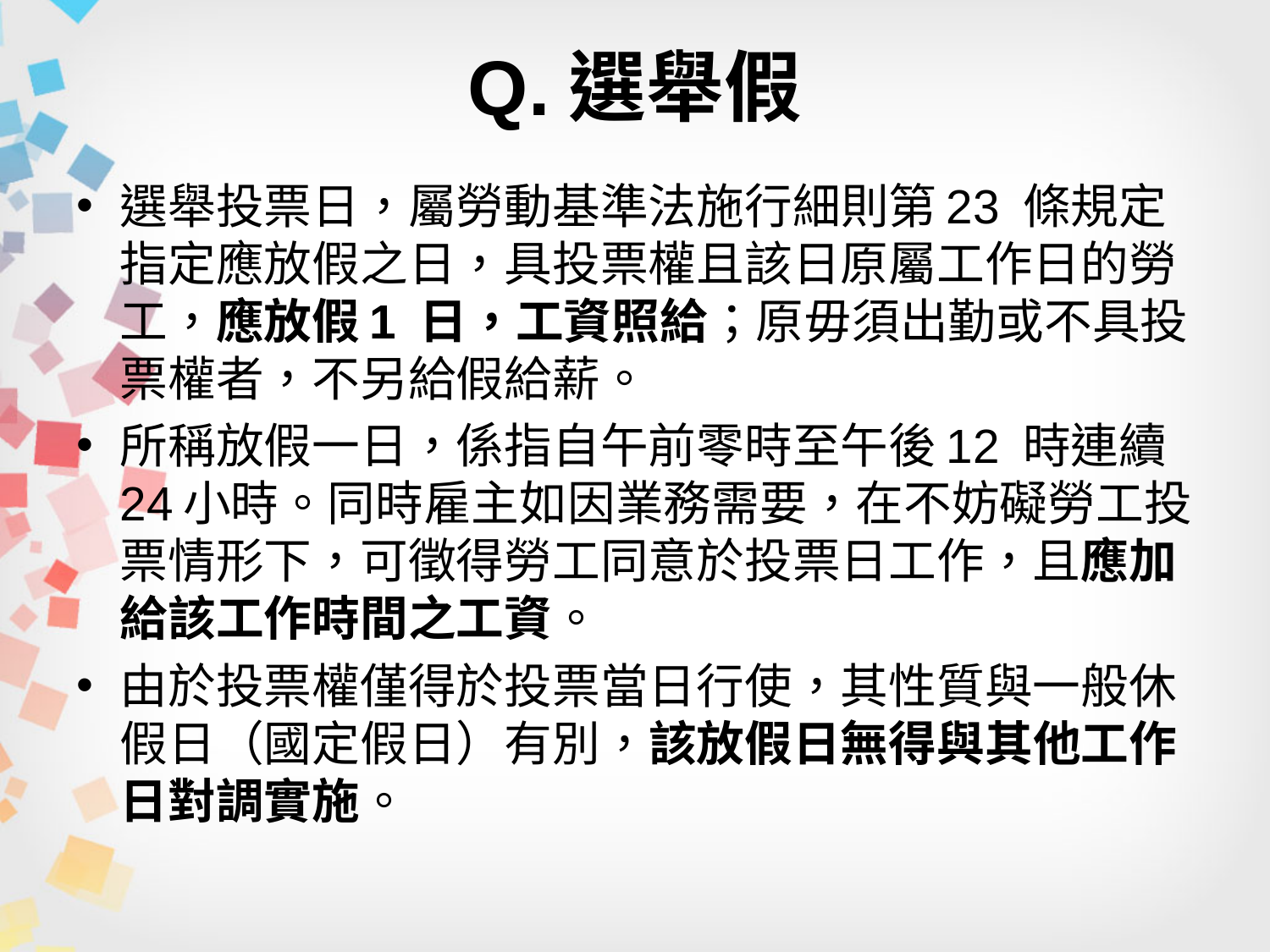

# Q.選舉假
選舉投票日，屬勞動基準法施行細則第23 條規定指定應放假之日，具投票權且該日原屬工作日的勞工，應放假1 日，工資照給；原毋須出勤或不具投票權者，不另給假給薪。
所稱放假一日，係指自午前零時至午後12 時連續24小時。同時雇主如因業務需要，在不妨礙勞工投票情形下，可徵得勞工同意於投票日工作，且應加給該工作時間之工資。
由於投票權僅得於投票當日行使，其性質與一般休假日（國定假日）有別，該放假日無得與其他工作日對調實施。